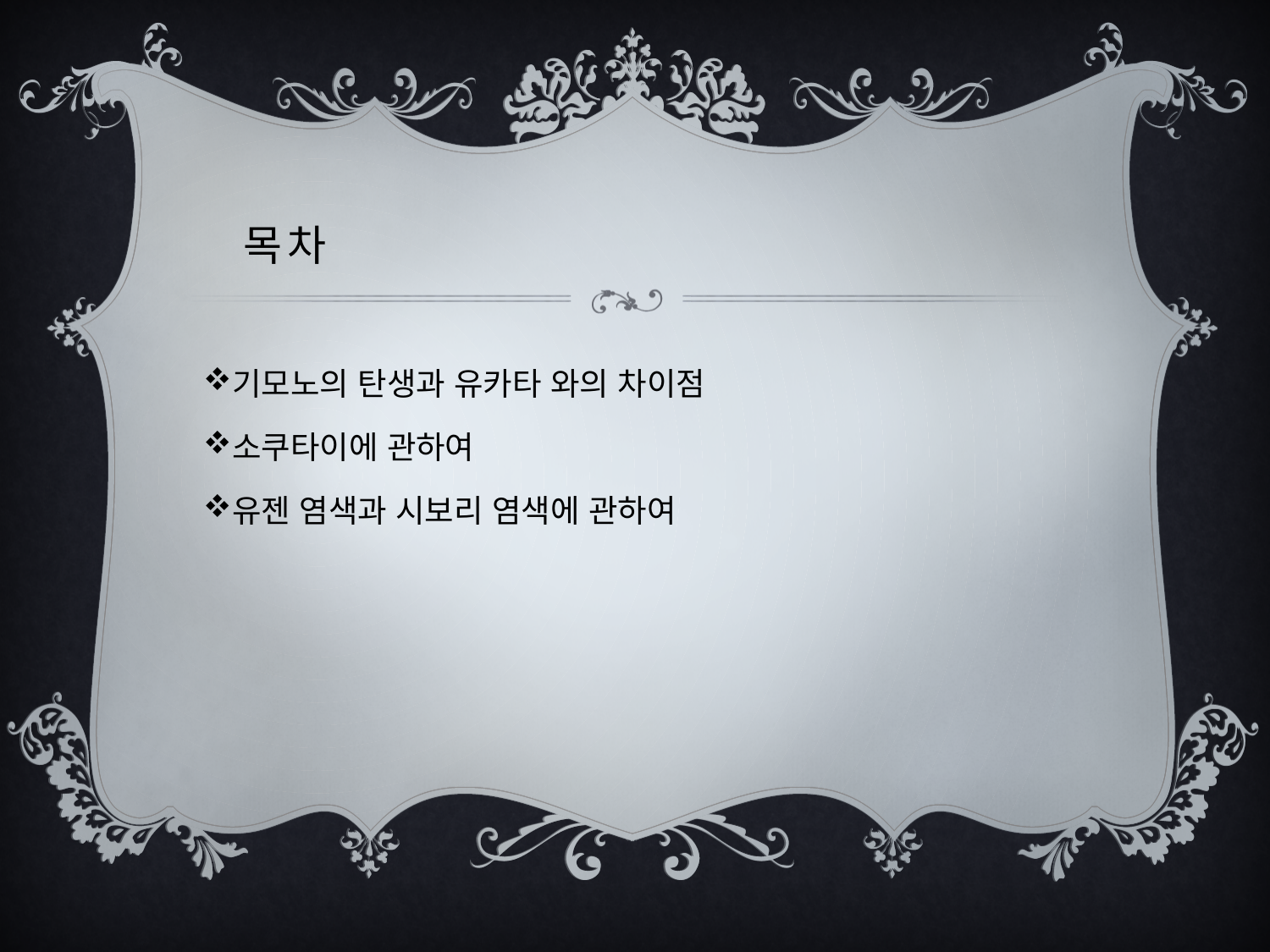

# 목차
기모노의 탄생과 유카타 와의 차이점
소쿠타이에 관하여
유젠 염색과 시보리 염색에 관하여